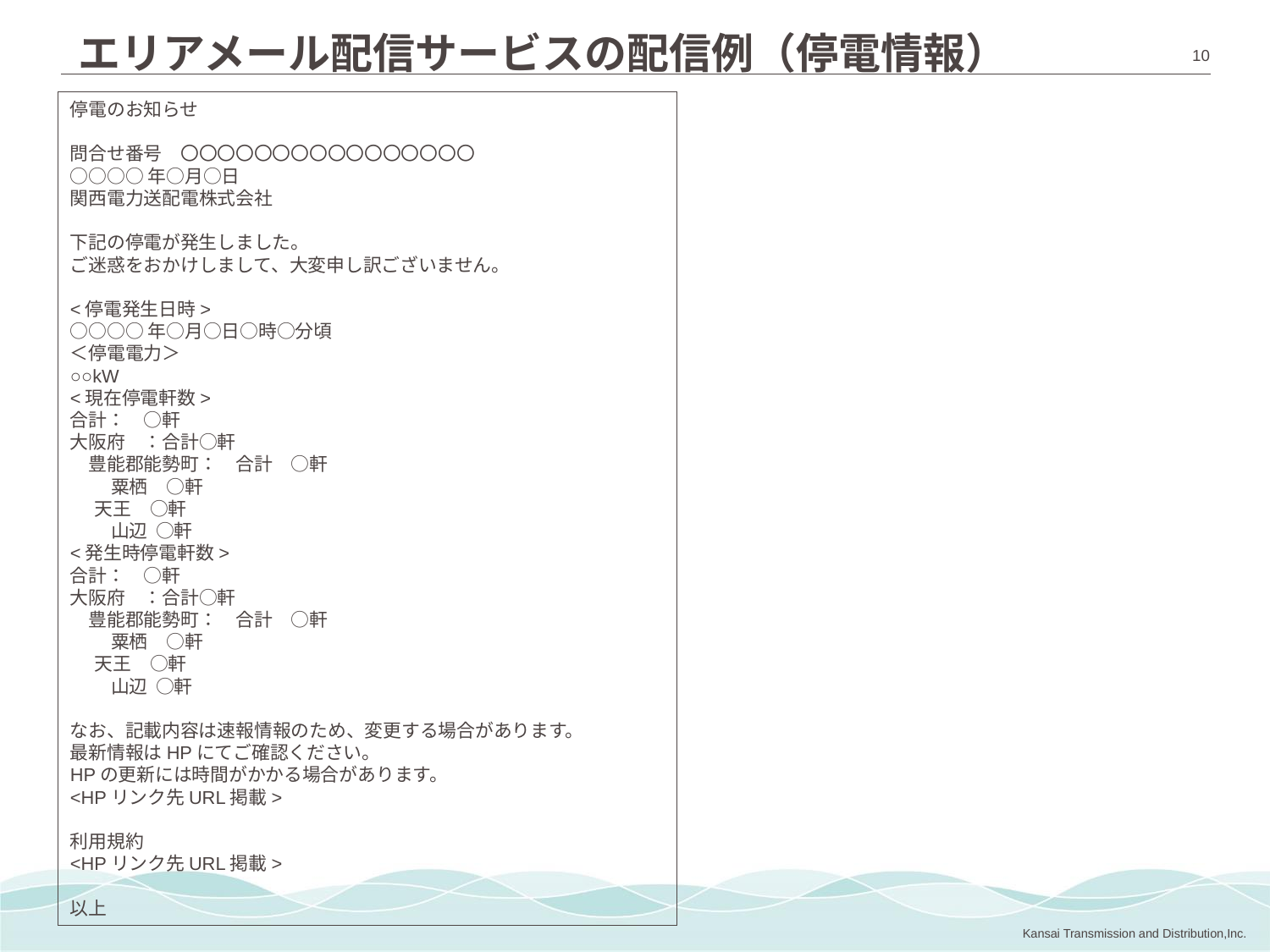

エリアメール配信サービスの配信例（停電情報）
停電のお知らせ

問合せ番号　〇〇〇〇〇〇〇〇〇〇〇〇〇〇〇〇
○○○○年○月○日
関西電力送配電株式会社

下記の停電が発生しました。
ご迷惑をおかけしまして、大変申し訳ございません。

<停電発生日時>
○○○○年○月○日○時○分頃
＜停電電力＞
○○kW
<現在停電軒数>
合計：　○軒
大阪府　：合計○軒
　豊能郡能勢町：　合計　○軒
　　 粟栖　○軒
     天王　○軒
　　 山辺  ○軒
<発生時停電軒数>
合計：　○軒
大阪府　：合計○軒
　豊能郡能勢町：　合計　○軒
　　 粟栖　○軒
     天王　○軒
　　 山辺  ○軒

なお、記載内容は速報情報のため、変更する場合があります。
最新情報はHPにてご確認ください。
HPの更新には時間がかかる場合があります。
<HPリンク先URL掲載>

利用規約
<HPリンク先URL掲載>

以上